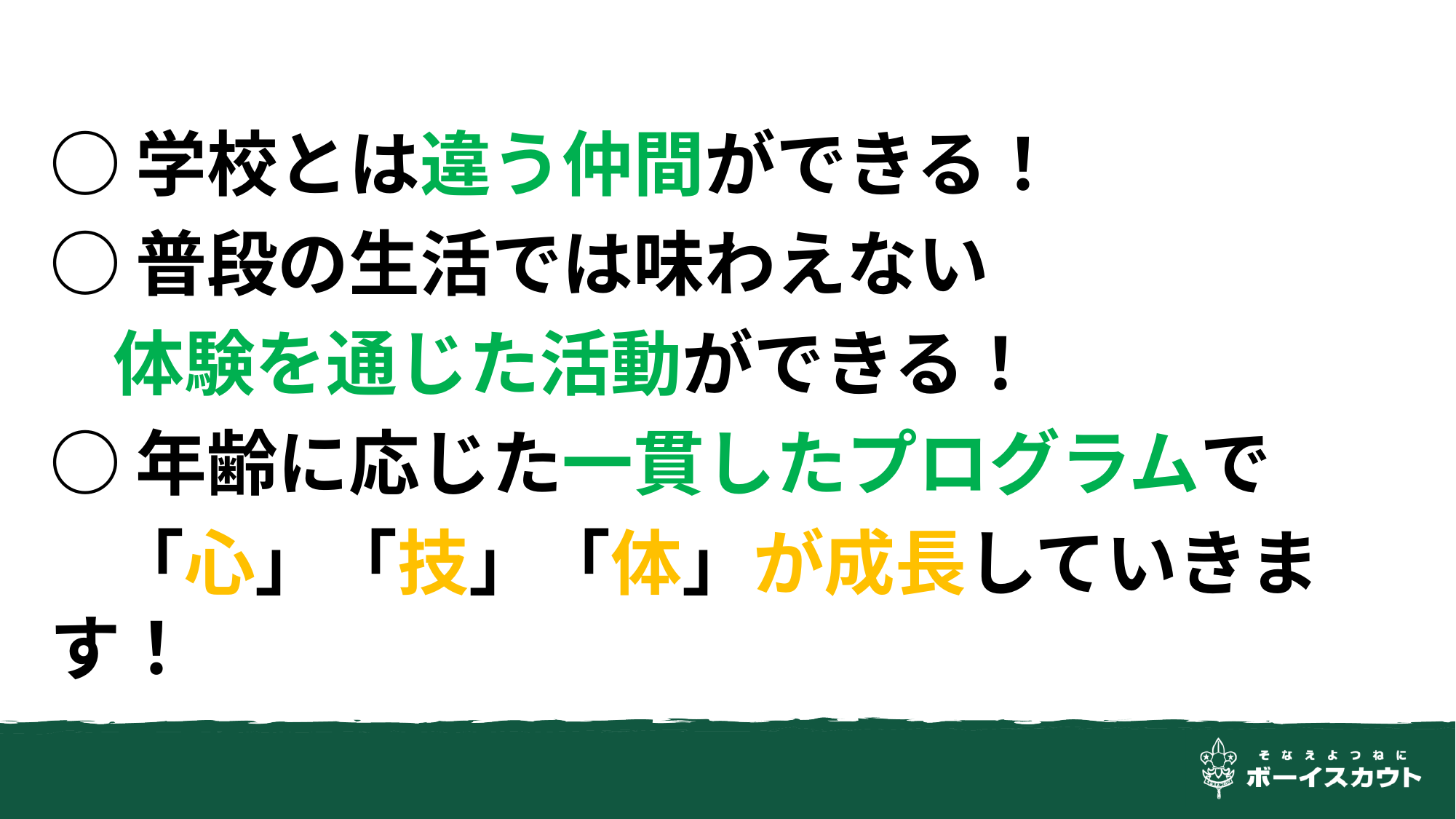

○学校とは違う仲間ができる！
○普段の生活では味わえない
   体験を通じた活動ができる！
○年齢に応じた一貫したプログラムで
   「心」「技」「体」が成長していきます！